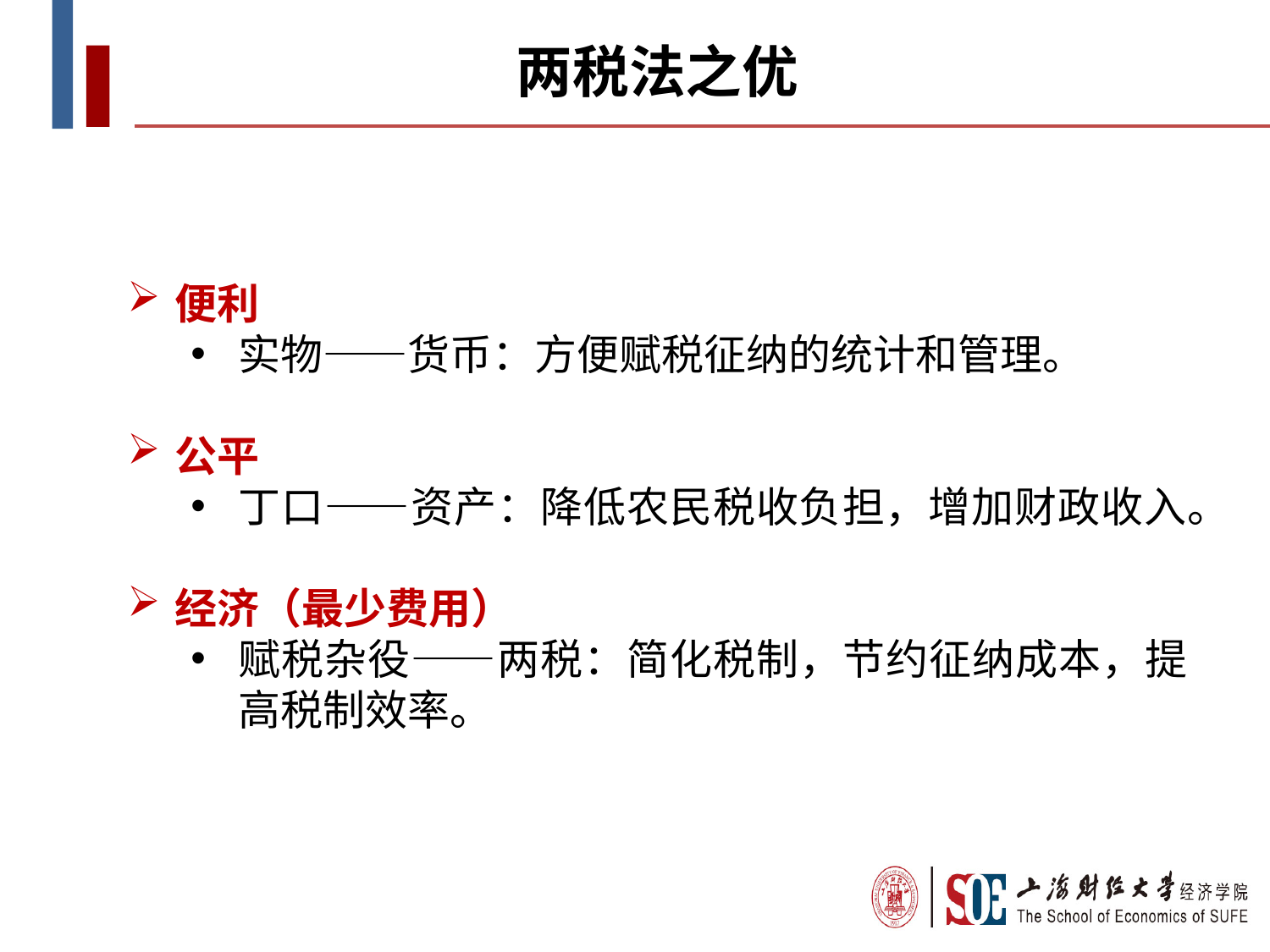

两税法之优

便利
实物——货币：方便赋税征纳的统计和管理。

公平
丁口——资产：降低农民税收负担，增加财政收入。

经济（最少费用）
赋税杂役——两税：简化税制，节约征纳成本，提高税制效率。